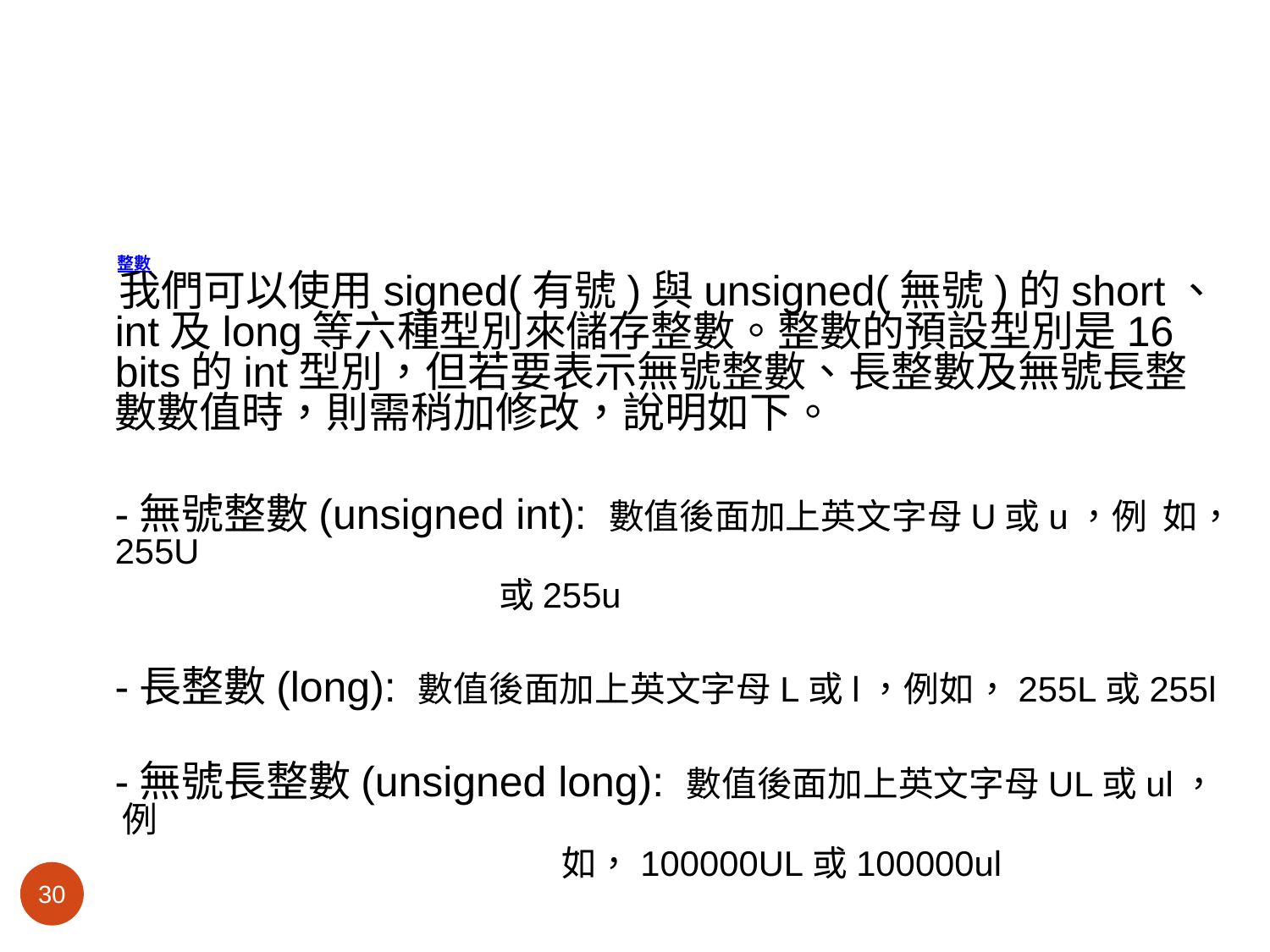

我們可以使用signed(有號)與unsigned(無號)的short、int及long等六種型別來儲存整數。整數的預設型別是16 bits的int型別，但若要表示無號整數、長整數及無號長整數數值時，則需稍加修改，說明如下。

    -無號整數(unsigned int): 數值後面加上英文字母U或u，例  如，255U
                                                      或255u

    -長整數(long): 數值後面加上英文字母L或l，例如，255L或255l

    -無號長整數(unsigned long): 數值後面加上英文字母UL或ul，  例
                                                              如，100000UL或100000ul

# 整數
30